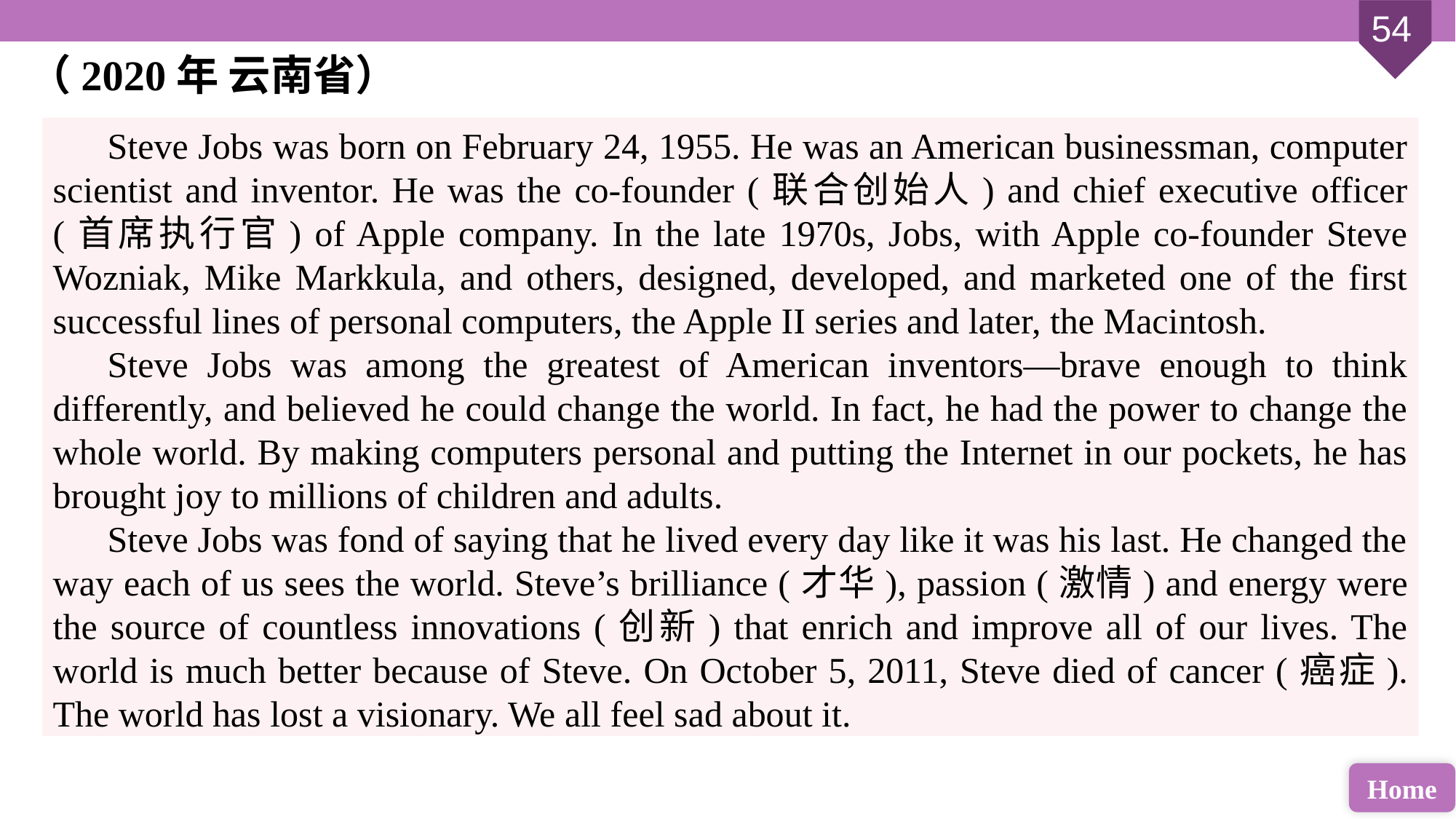

（2020年 云南省）
Steve Jobs was born on February 24, 1955. He was an American businessman, computer scientist and inventor. He was the co-founder (联合创始人) and chief executive officer (首席执行官) of Apple company. In the late 1970s, Jobs, with Apple co-founder Steve Wozniak, Mike Markkula, and others, designed, developed, and marketed one of the first successful lines of personal computers, the Apple II series and later, the Macintosh.
Steve Jobs was among the greatest of American inventors—brave enough to think differently, and believed he could change the world. In fact, he had the power to change the whole world. By making computers personal and putting the Internet in our pockets, he has brought joy to millions of children and adults.
Steve Jobs was fond of saying that he lived every day like it was his last. He changed the way each of us sees the world. Steve’s brilliance (才华), passion (激情) and energy were the source of countless innovations (创新) that enrich and improve all of our lives. The world is much better because of Steve. On October 5, 2011, Steve died of cancer (癌症). The world has lost a visionary. We all feel sad about it.